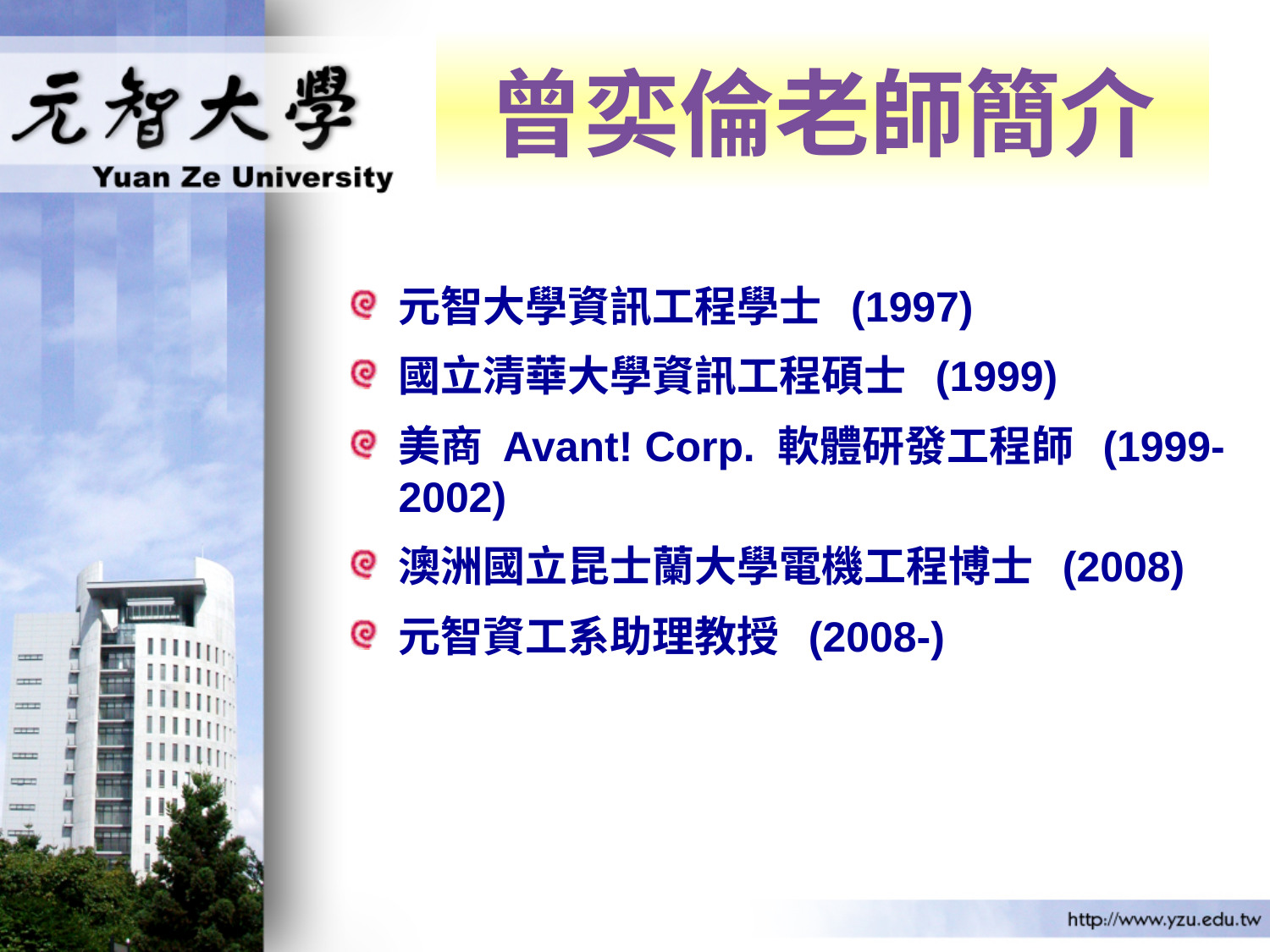

# 曾奕倫老師簡介
元智大學資訊工程學士  (1997)
國立清華大學資訊工程碩士  (1999)
美商 Avant! Corp. 軟體研發工程師  (1999-2002)
澳洲國立昆士蘭大學電機工程博士  (2008)
元智資工系助理教授  (2008-)